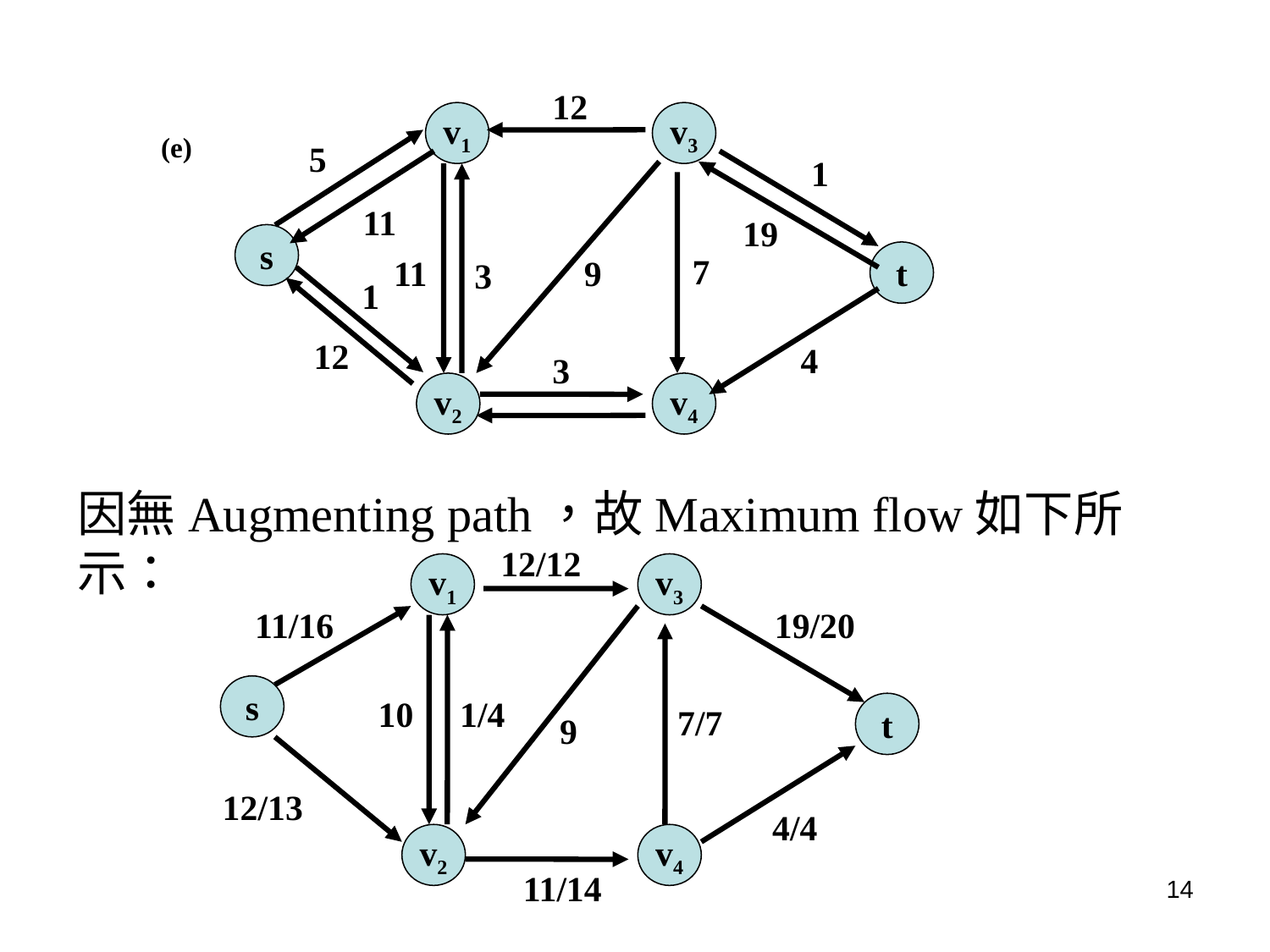

12
v1
v3
(e)

5
1

11
19
s
t
7
11
9
3

1

12
4
3
v2
v4

因無Augmenting path，故Maximum flow如下所示：
12/12
v1
v3

11/16
19/20

s
10
1/4
t
7/7
9

12/13
4/4
v2
v4

11/14
14